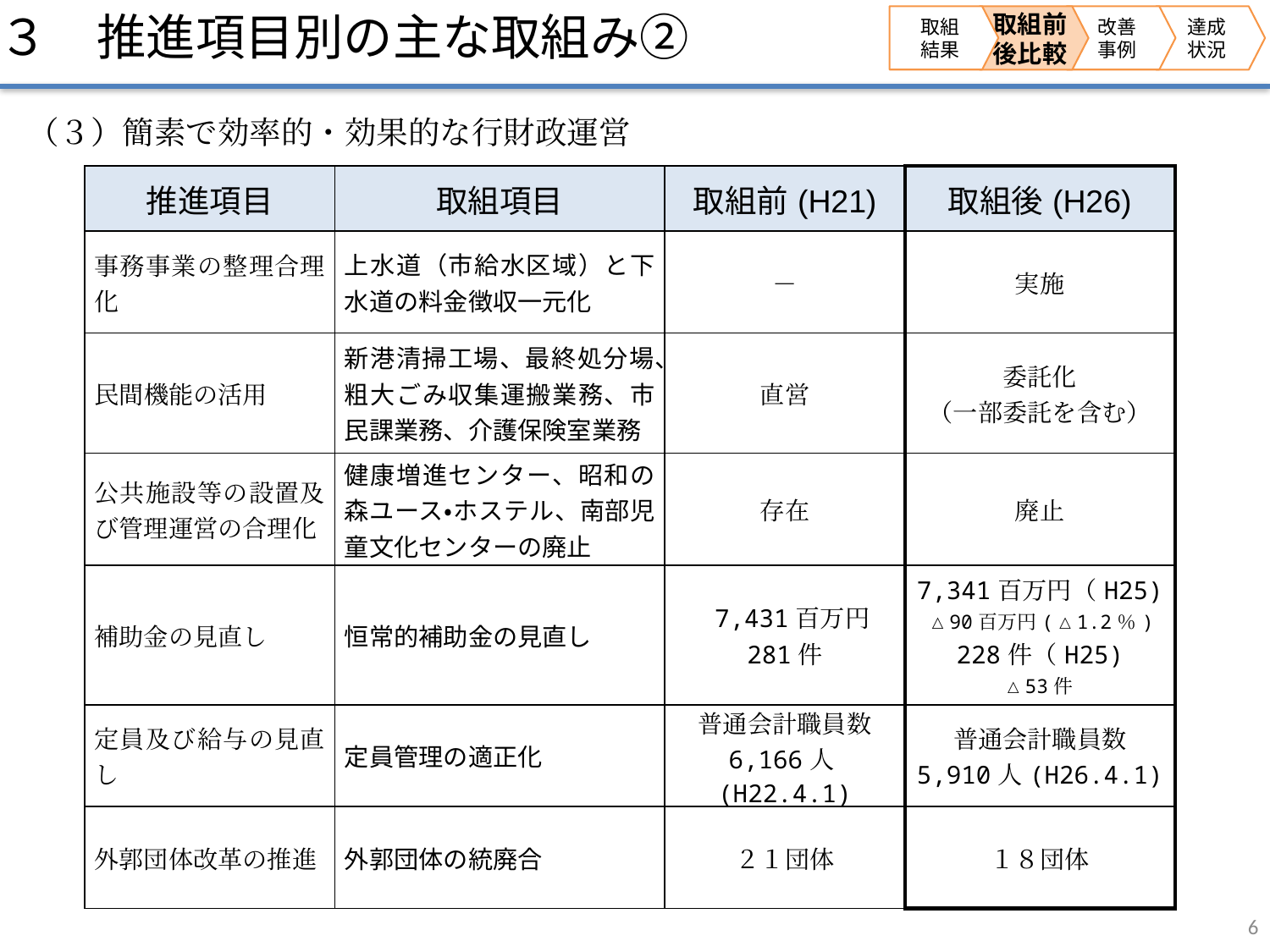

３　推進項目別の主な取組み②
取組
結果
改善
事例
取組前後比較
達成
状況
（３）簡素で効率的・効果的な行財政運営

| 推進項目 | 取組項目 | 取組前(H21) | 取組後(H26) |
| --- | --- | --- | --- |
| 事務事業の整理合理化 | 上水道（市給水区域）と下水道の料金徴収一元化 | － | 実施 |
| 民間機能の活用 | 新港清掃工場、最終処分場、粗大ごみ収集運搬業務、市民課業務、介護保険室業務 | 直営 | 委託化 （一部委託を含む） |
| 公共施設等の設置及び管理運営の合理化 | 健康増進センター、昭和の森ユース・ホステル、南部児童文化センターの廃止 | 存在 | 廃止 |
| 補助金の見直し | 恒常的補助金の見直し | 7,431百万円 281件 | 7,341百万円（H25) △90百万円(△1.2％) 228件（H25) △53件 |
| 定員及び給与の見直し | 定員管理の適正化 | 普通会計職員数 6,166人(H22.4.1) | 普通会計職員数 5,910人(H26.4.1) |
| 外郭団体改革の推進 | 外郭団体の統廃合 | ２１団体 | １８団体 |
6